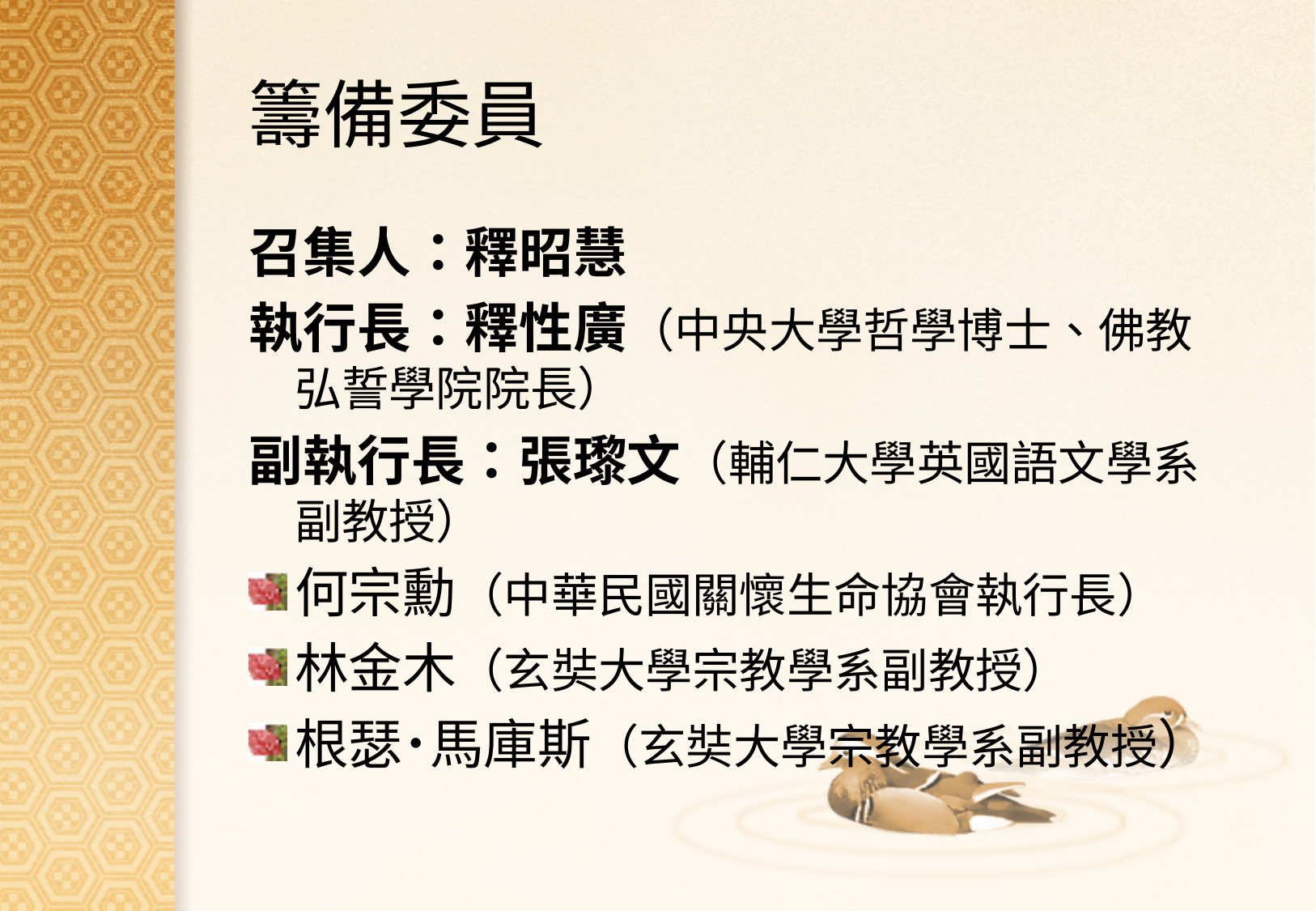

# 籌備委員
召集人：釋昭慧
執行長：釋性廣（中央大學哲學博士、佛教弘誓學院院長）
副執行長：張瓈文（輔仁大學英國語文學系副教授）
何宗勳（中華民國關懷生命協會執行長）
林金木（玄奘大學宗教學系副教授）
根瑟˙馬庫斯（玄奘大學宗教學系副教授）